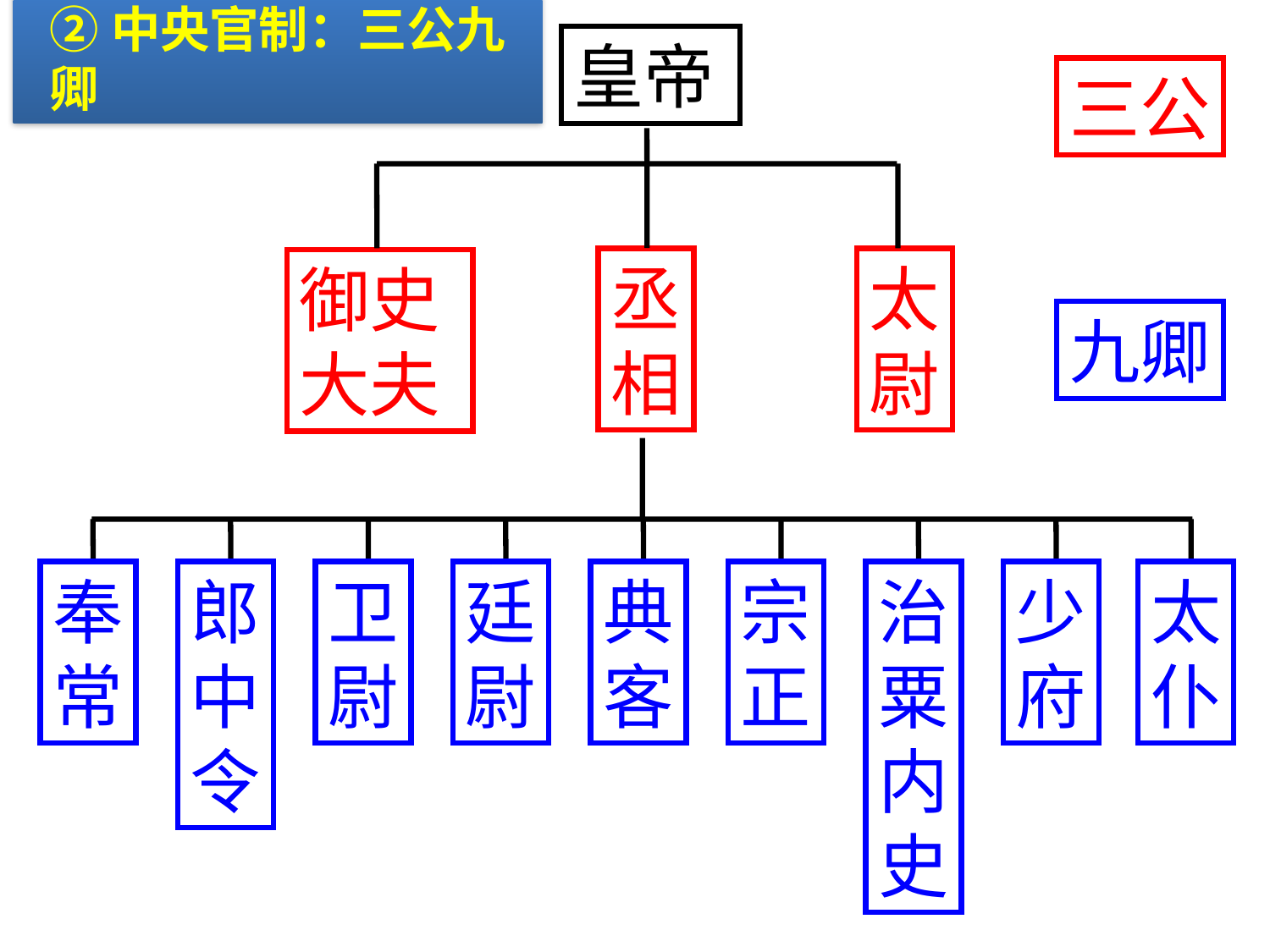

②中央官制：三公九卿
皇帝
三公

丞
相
太
尉
御史
大夫
九卿

奉
常
郎
中
令
卫
尉
廷
尉
典
客
宗
正
治
粟
内
史
少
府
太
仆